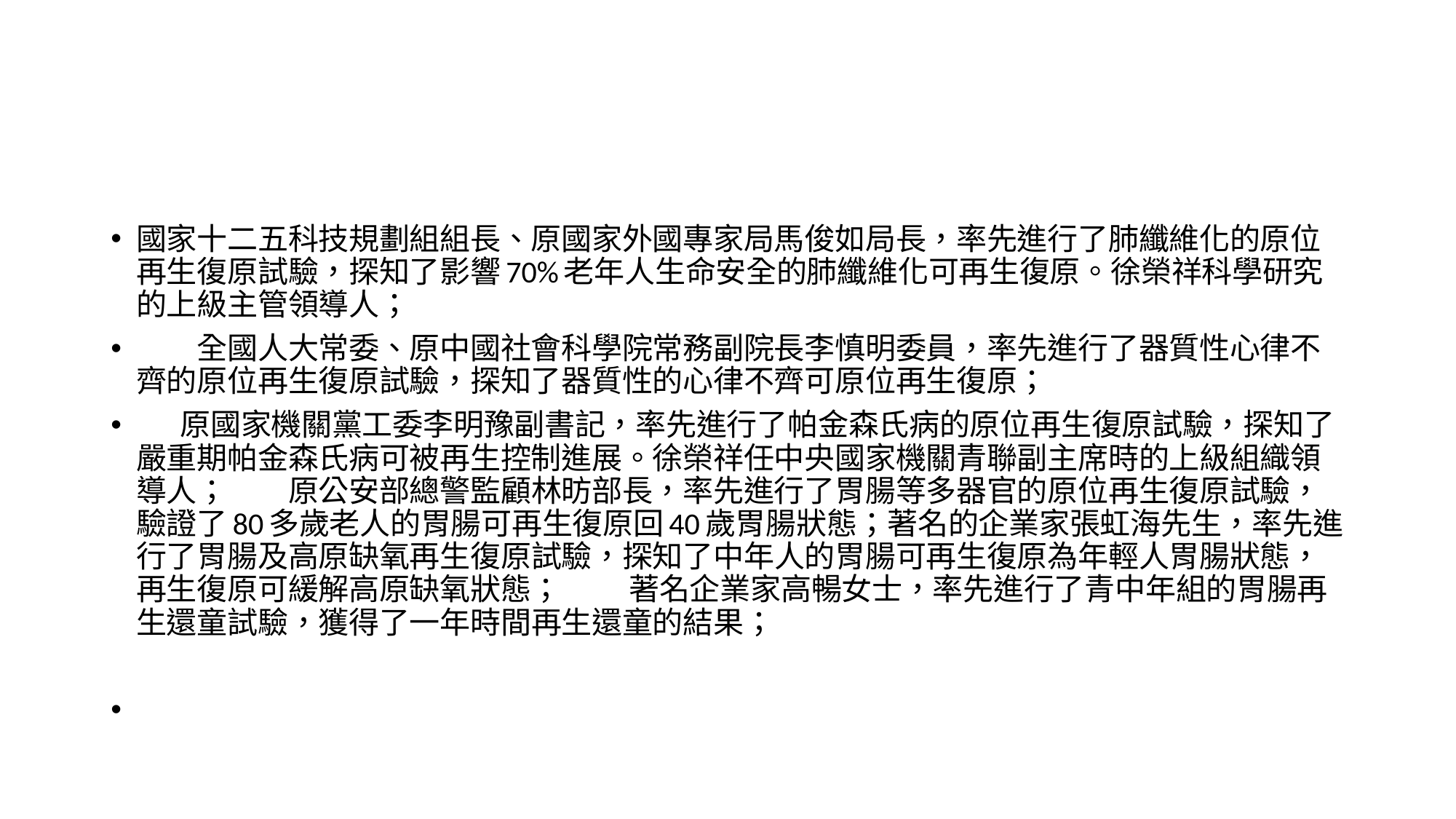

國家十二五科技規劃組組長、原國家外國專家局馬俊如局長，率先進行了肺纖維化的原位再生復原試驗，探知了影響70%老年人生命安全的肺纖維化可再生復原。徐榮祥科學研究的上級主管領導人；
　　全國人大常委、原中國社會科學院常務副院長李慎明委員，率先進行了器質性心律不齊的原位再生復原試驗，探知了器質性的心律不齊可原位再生復原；
　  原國家機關黨工委李明豫副書記，率先進行了帕金森氏病的原位再生復原試驗，探知了嚴重期帕金森氏病可被再生控制進展。徐榮祥任中央國家機關青聯副主席時的上級組織領導人；　　原公安部總警監顧林昉部長，率先進行了胃腸等多器官的原位再生復原試驗，驗證了80多歲老人的胃腸可再生復原回40歲胃腸狀態；著名的企業家張虹海先生，率先進行了胃腸及高原缺氧再生復原試驗，探知了中年人的胃腸可再生復原為年輕人胃腸狀態，再生復原可緩解高原缺氧狀態； 　　著名企業家高暢女士，率先進行了青中年組的胃腸再生還童試驗，獲得了一年時間再生還童的結果；